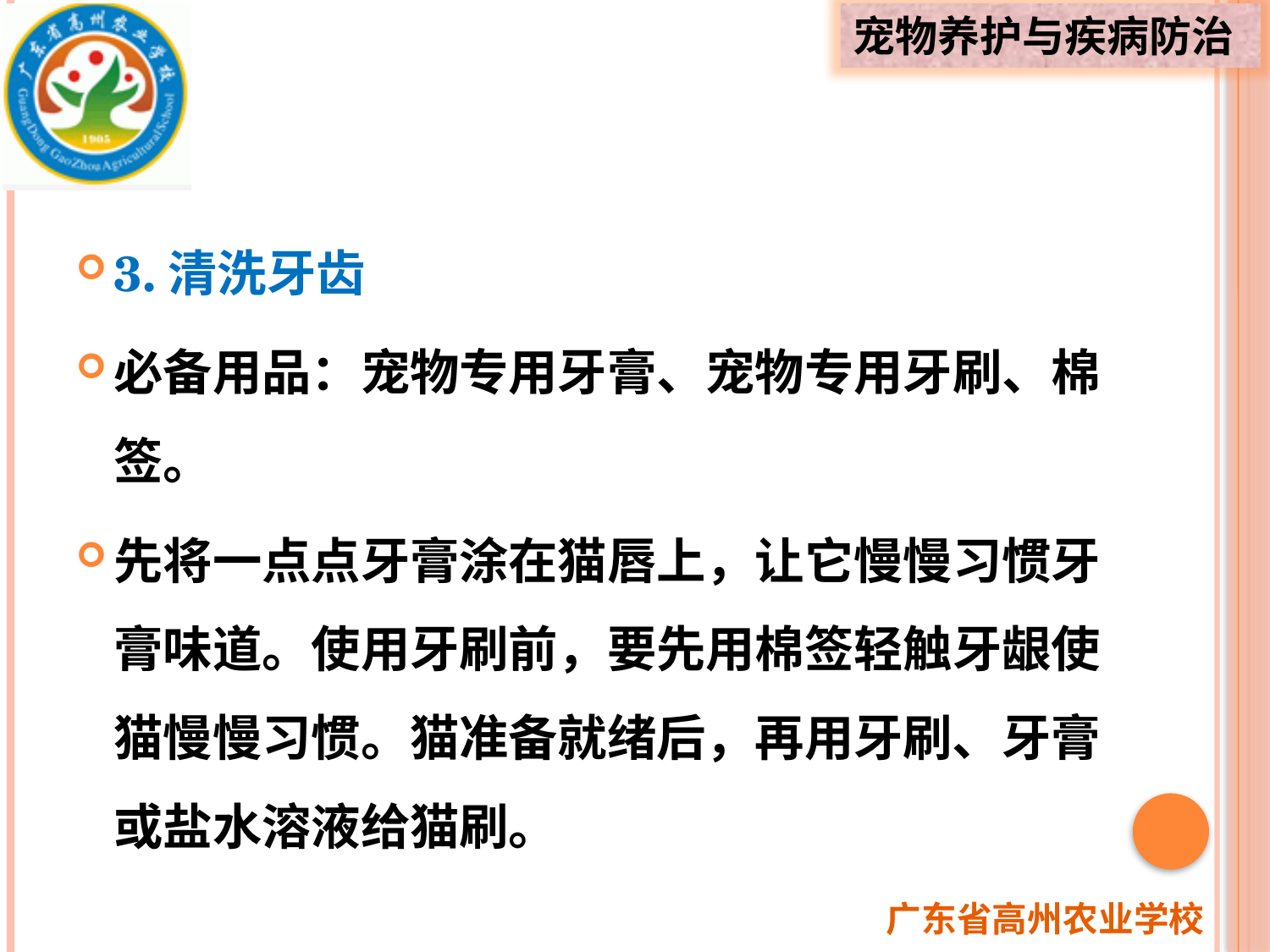

3.清洗牙齿
必备用品：宠物专用牙膏、宠物专用牙刷、棉签。
先将一点点牙膏涂在猫唇上，让它慢慢习惯牙膏味道。使用牙刷前，要先用棉签轻触牙龈使猫慢慢习惯。猫准备就绪后，再用牙刷、牙膏或盐水溶液给猫刷。